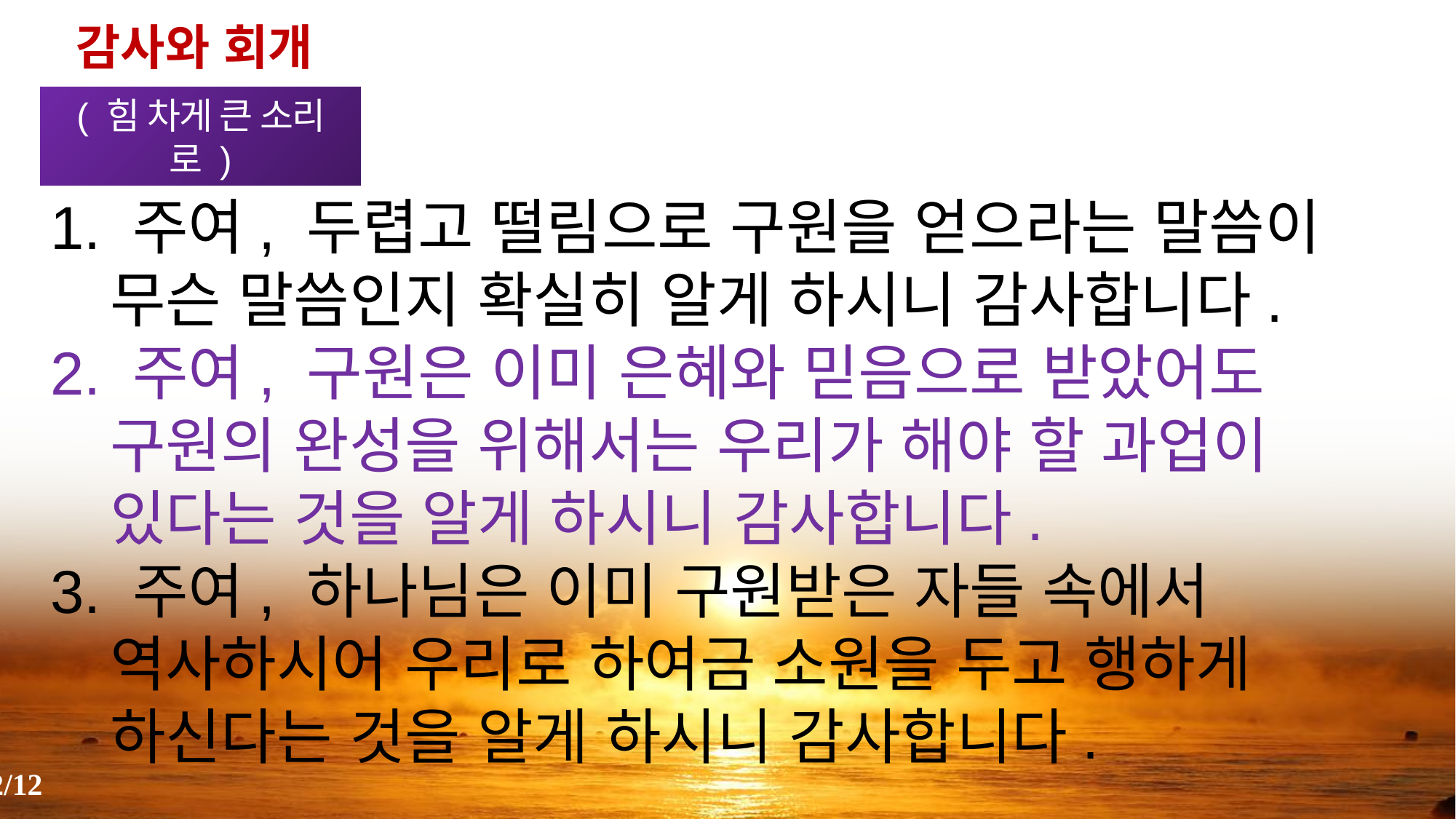

감사와 회개(1)

( 힘 차게 큰 소리로 )
1. 주여, 두렵고 떨림으로 구원을 얻으라는 말씀이 무슨 말씀인지 확실히 알게 하시니 감사합니다.
2. 주여, 구원은 이미 은혜와 믿음으로 받았어도 구원의 완성을 위해서는 우리가 해야 할 과업이 있다는 것을 알게 하시니 감사합니다.
3. 주여, 하나님은 이미 구원받은 자들 속에서 역사하시어 우리로 하여금 소원을 두고 행하게 하신다는 것을 알게 하시니 감사합니다.